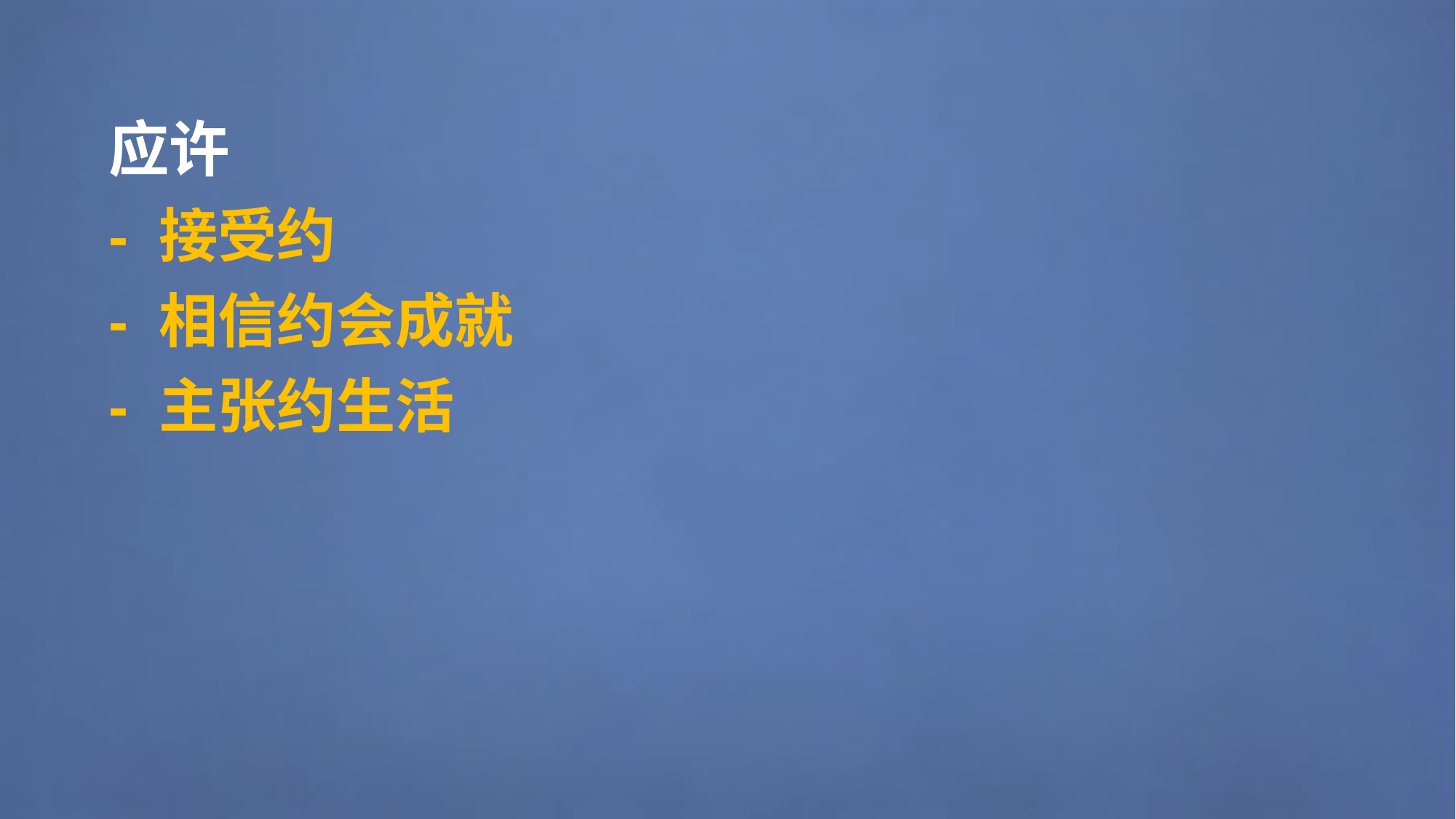

应许
- 接受约
- 相信约会成就
- 主张约生活